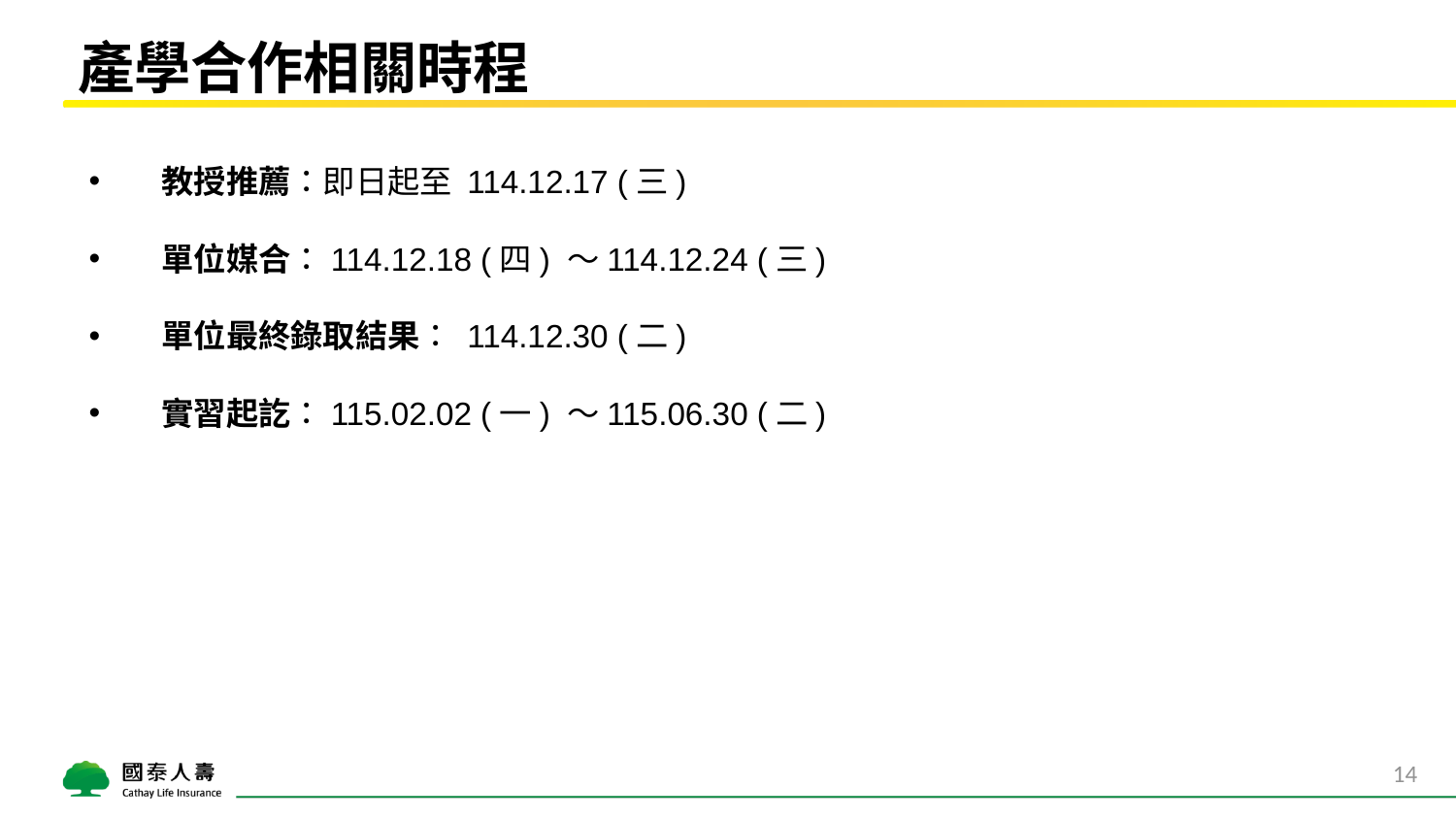

# 產學合作相關時程
教授推薦：即日起至 114.12.17 (三)
單位媒合：114.12.18 (四) ～114.12.24 (三)
單位最終錄取結果： 114.12.30 (二)
實習起訖：115.02.02 (一) ～115.06.30 (二)
14